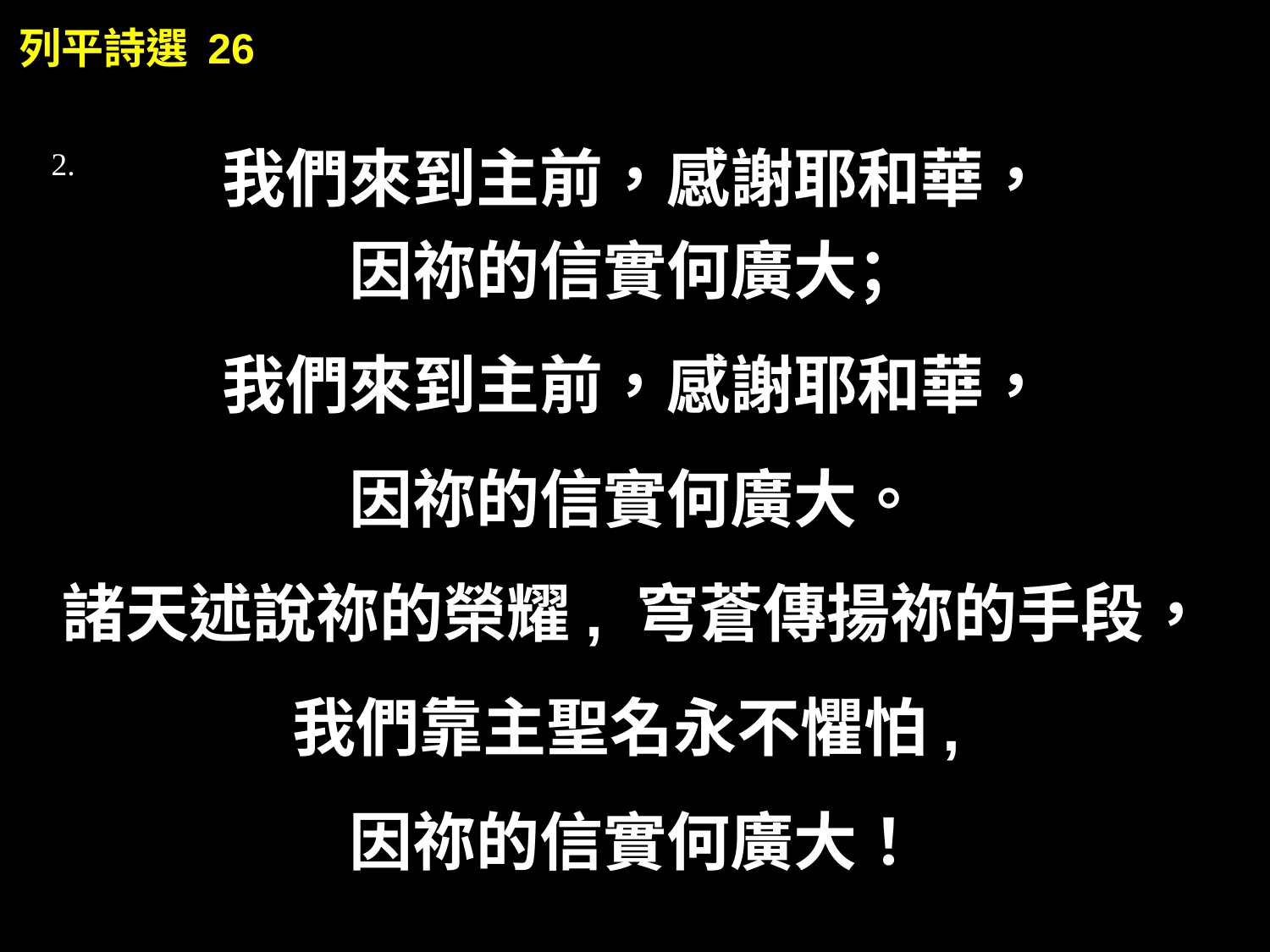

列平詩選 26
我們來到主前，感謝耶和華，
因祢的信實何廣大；
我們來到主前，感謝耶和華，
因祢的信實何廣大。
諸天述說祢的榮耀, 穹蒼傳揚祢的手段，
我們靠主聖名永不懼怕,
因祢的信實何廣大！
2.